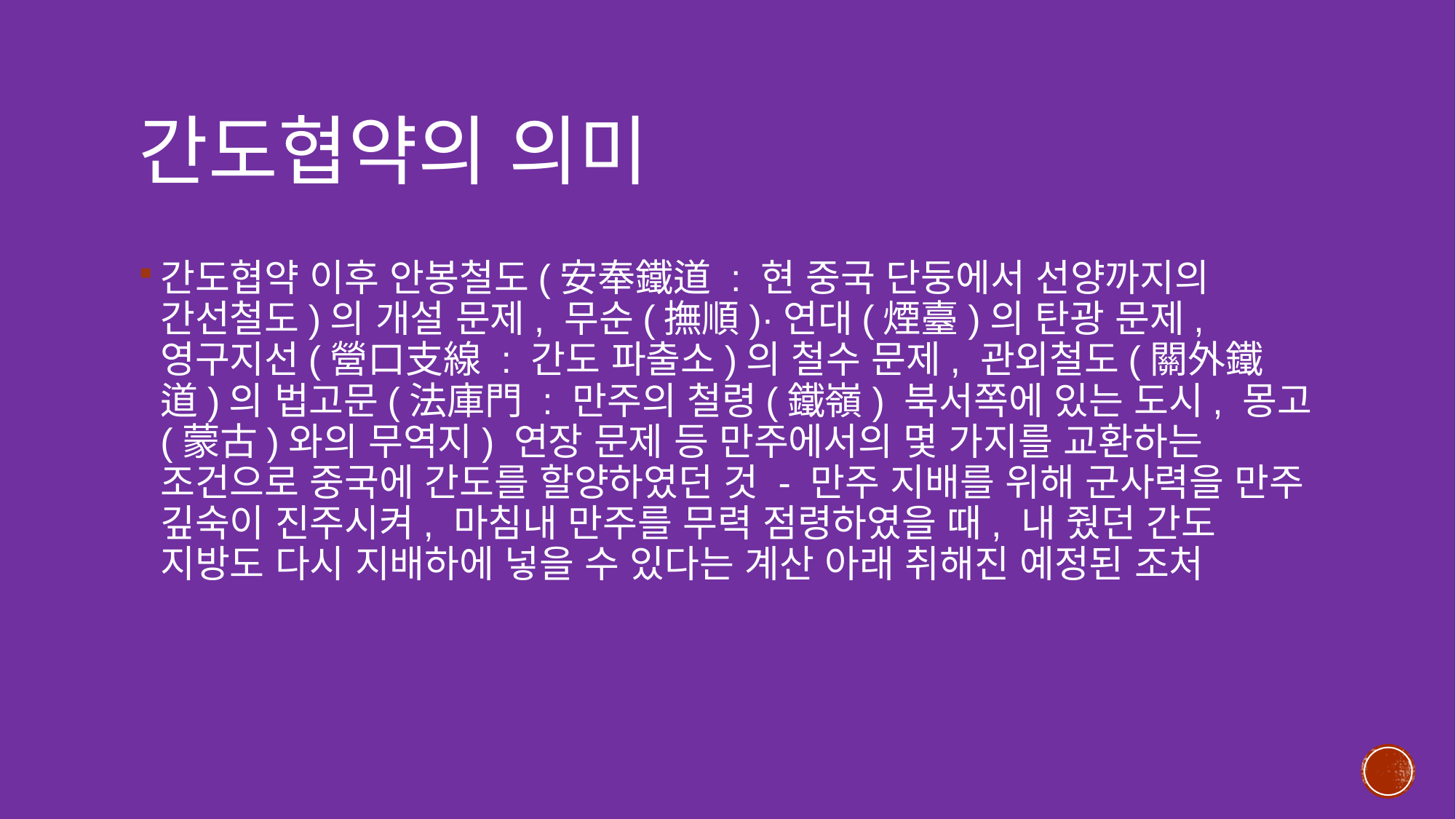

# 간도협약의 의미
간도협약 이후 안봉철도(安奉鐵道 : 현 중국 단둥에서 선양까지의 간선철도)의 개설 문제, 무순(撫順)·연대(煙臺)의 탄광 문제, 영구지선(營口支線 : 간도 파출소)의 철수 문제, 관외철도(關外鐵道)의 법고문(法庫門 : 만주의 철령(鐵嶺) 북서쪽에 있는 도시, 몽고(蒙古)와의 무역지) 연장 문제 등 만주에서의 몇 가지를 교환하는 조건으로 중국에 간도를 할양하였던 것 - 만주 지배를 위해 군사력을 만주 깊숙이 진주시켜, 마침내 만주를 무력 점령하였을 때, 내 줬던 간도 지방도 다시 지배하에 넣을 수 있다는 계산 아래 취해진 예정된 조처